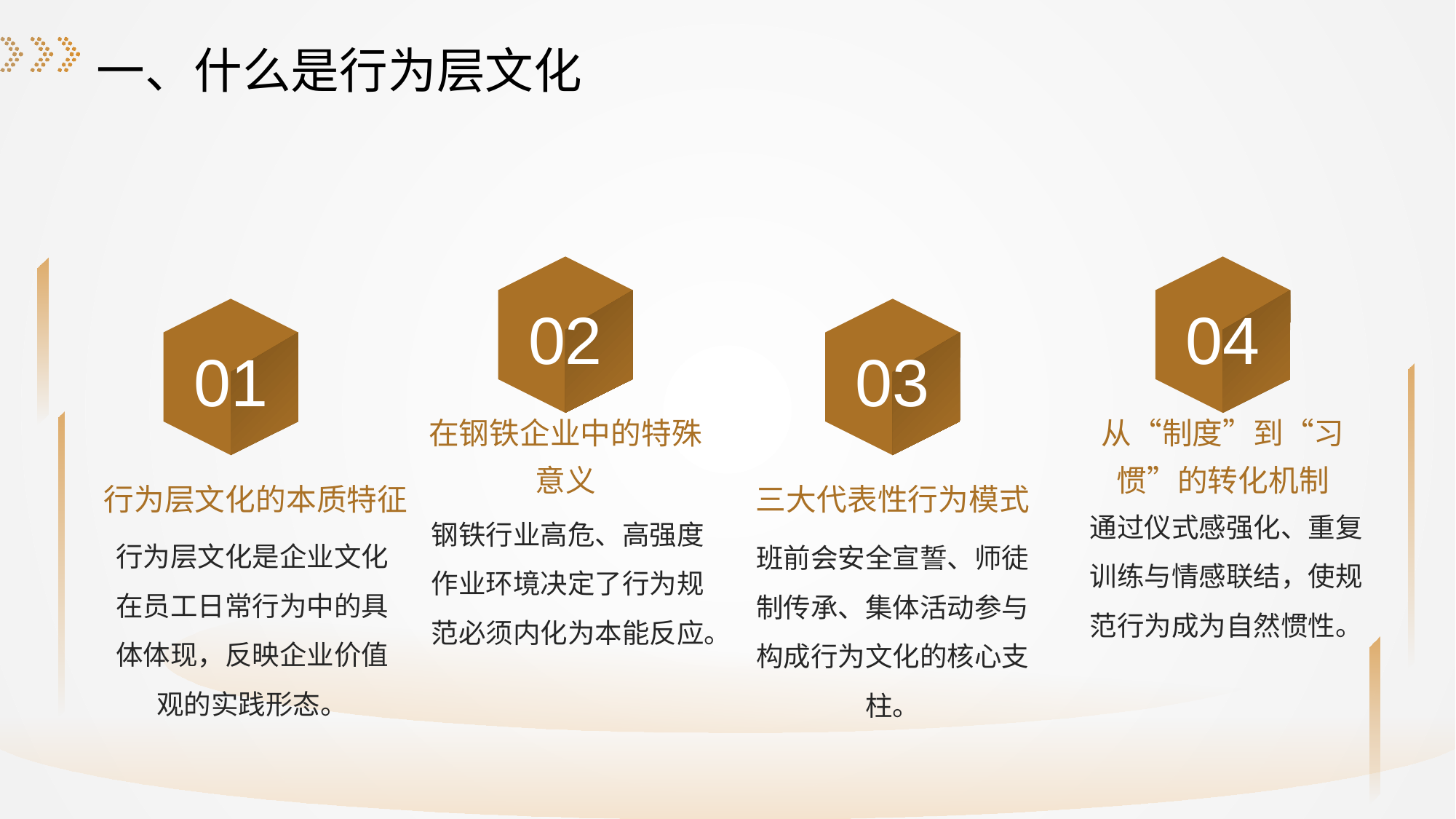

一、什么是行为层文化

02
04

01
03

在钢铁企业中的特殊意义
从“制度”到“习惯”的转化机制
行为层文化的本质特征
三大代表性行为模式
通过仪式感强化、重复训练与情感联结，使规范行为成为自然惯性。
钢铁行业高危、高强度作业环境决定了行为规范必须内化为本能反应。

行为层文化是企业文化在员工日常行为中的具体体现，反映企业价值观的实践形态。
班前会安全宣誓、师徒制传承、集体活动参与构成行为文化的核心支柱。